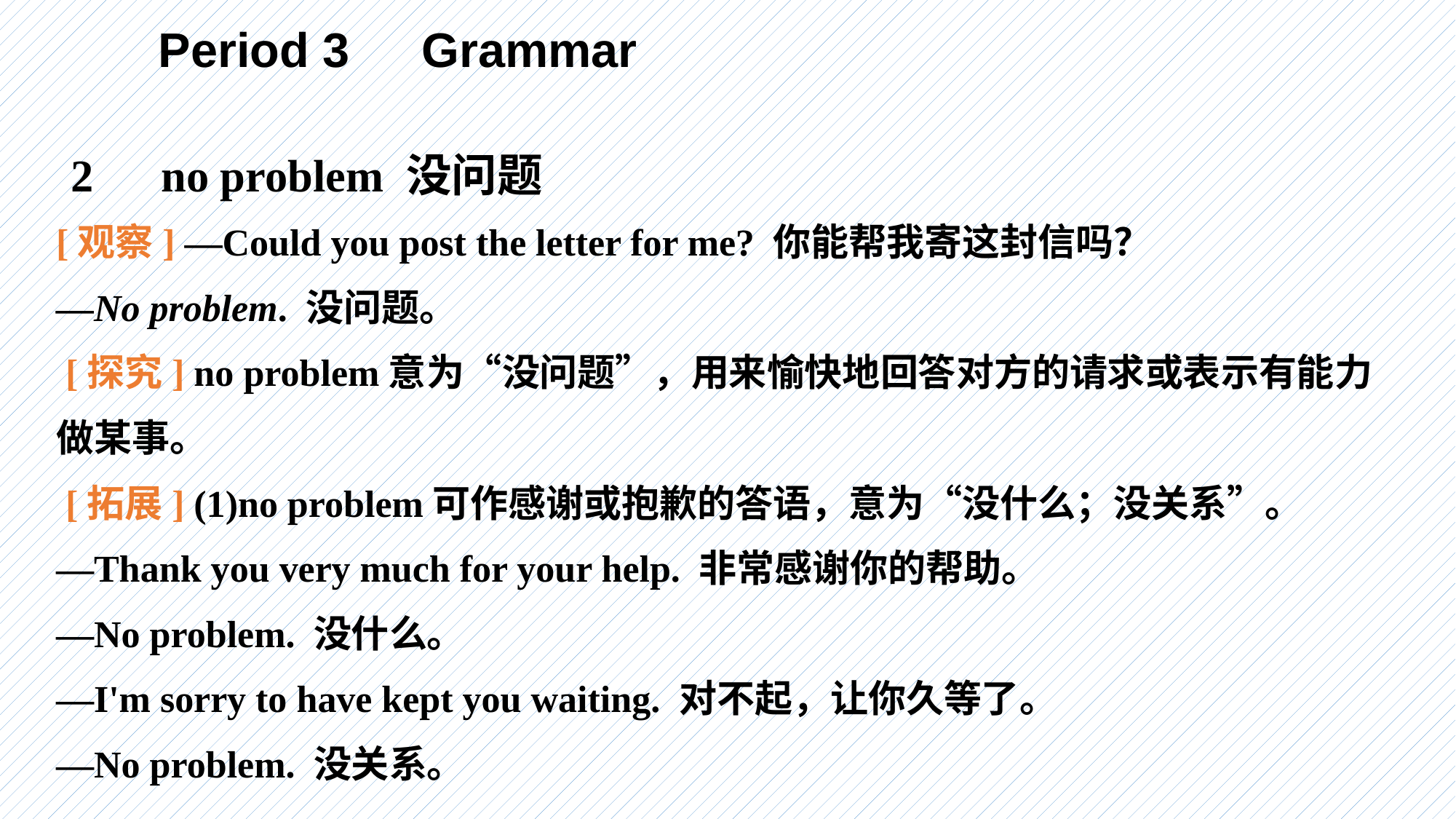

Period 3　Grammar
2　no problem 没问题
[观察] —Could you post the letter for me? 你能帮我寄这封信吗？
—No problem. 没问题。
 [探究] no problem意为“没问题”，用来愉快地回答对方的请求或表示有能力做某事。
 [拓展] (1)no problem可作感谢或抱歉的答语，意为“没什么；没关系”。
—Thank you very much for your help. 非常感谢你的帮助。
—No problem. 没什么。
—I'm sorry to have kept you waiting. 对不起，让你久等了。
—No problem. 没关系。